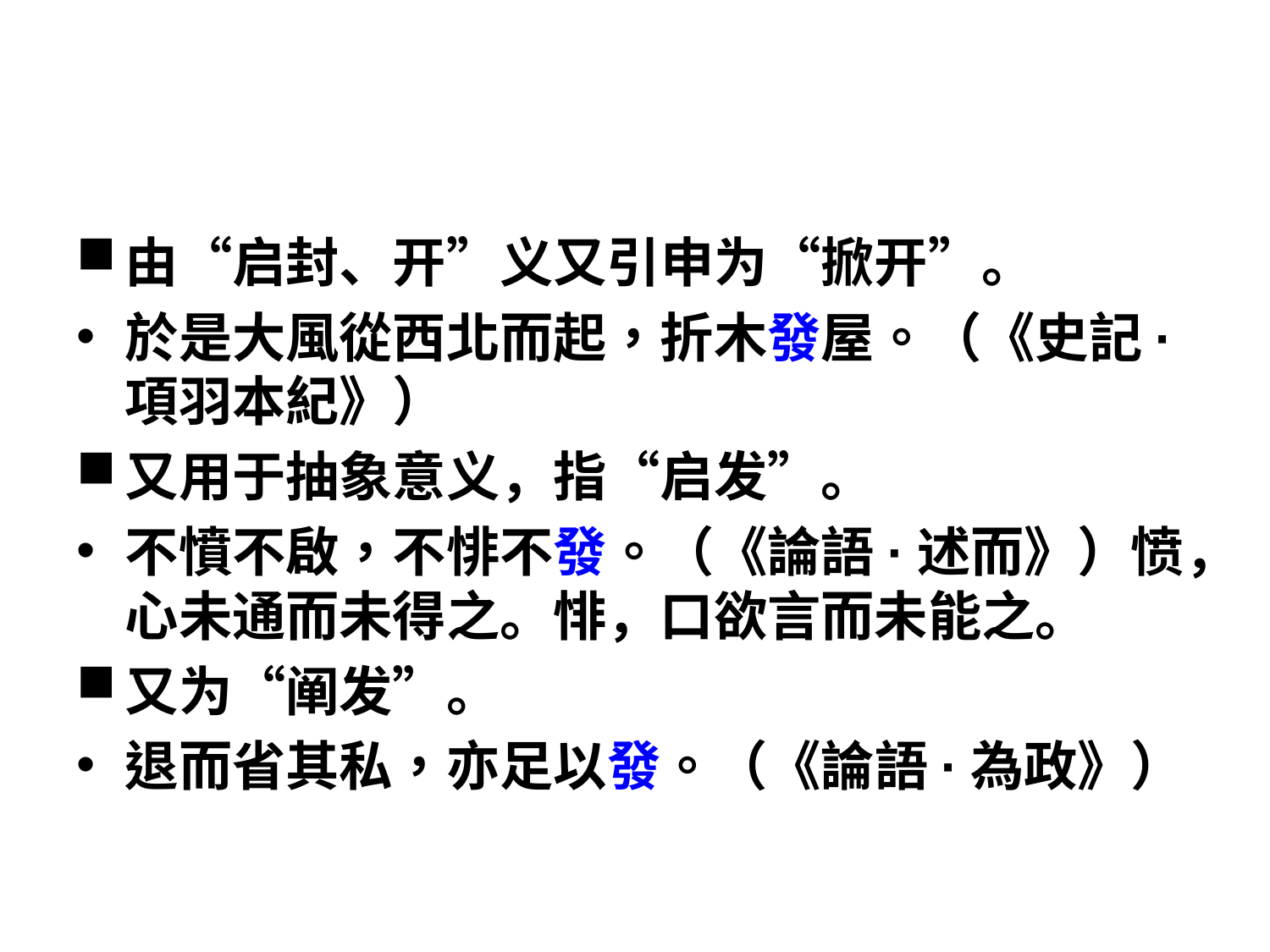

#
由“启封、开”义又引申为“掀开”。
於是大風從西北而起，折木發屋。（《史記·項羽本紀》）
又用于抽象意义，指“启发”。
不憤不啟，不悱不發。（《論語·述而》）愤，心未通而未得之。悱，口欲言而未能之。
又为“阐发”。
退而省其私，亦足以發。（《論語·為政》）